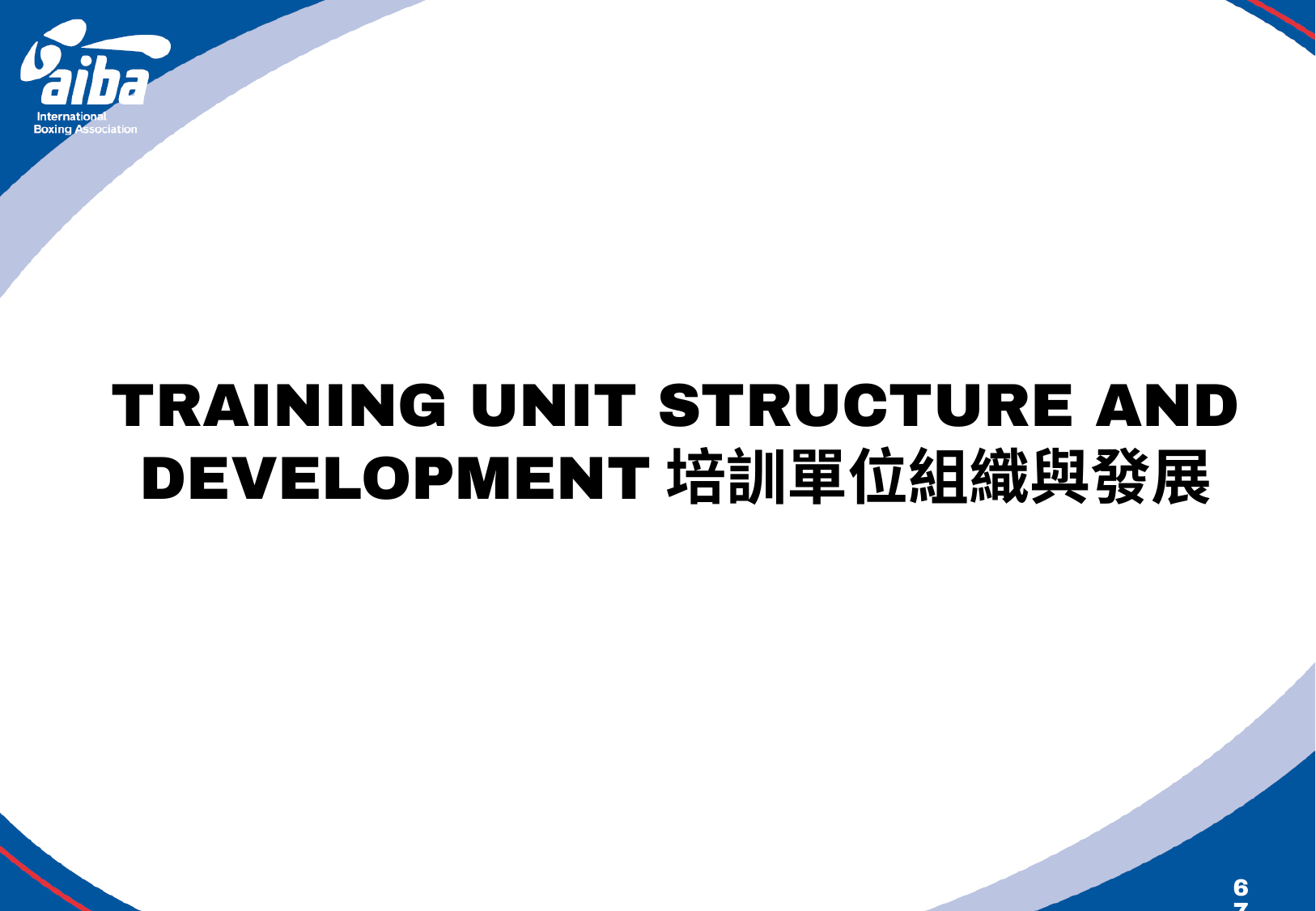

# TRAINING UNIT STRUCTURE AND DEVELOPMENT培訓單位組織與發展
67